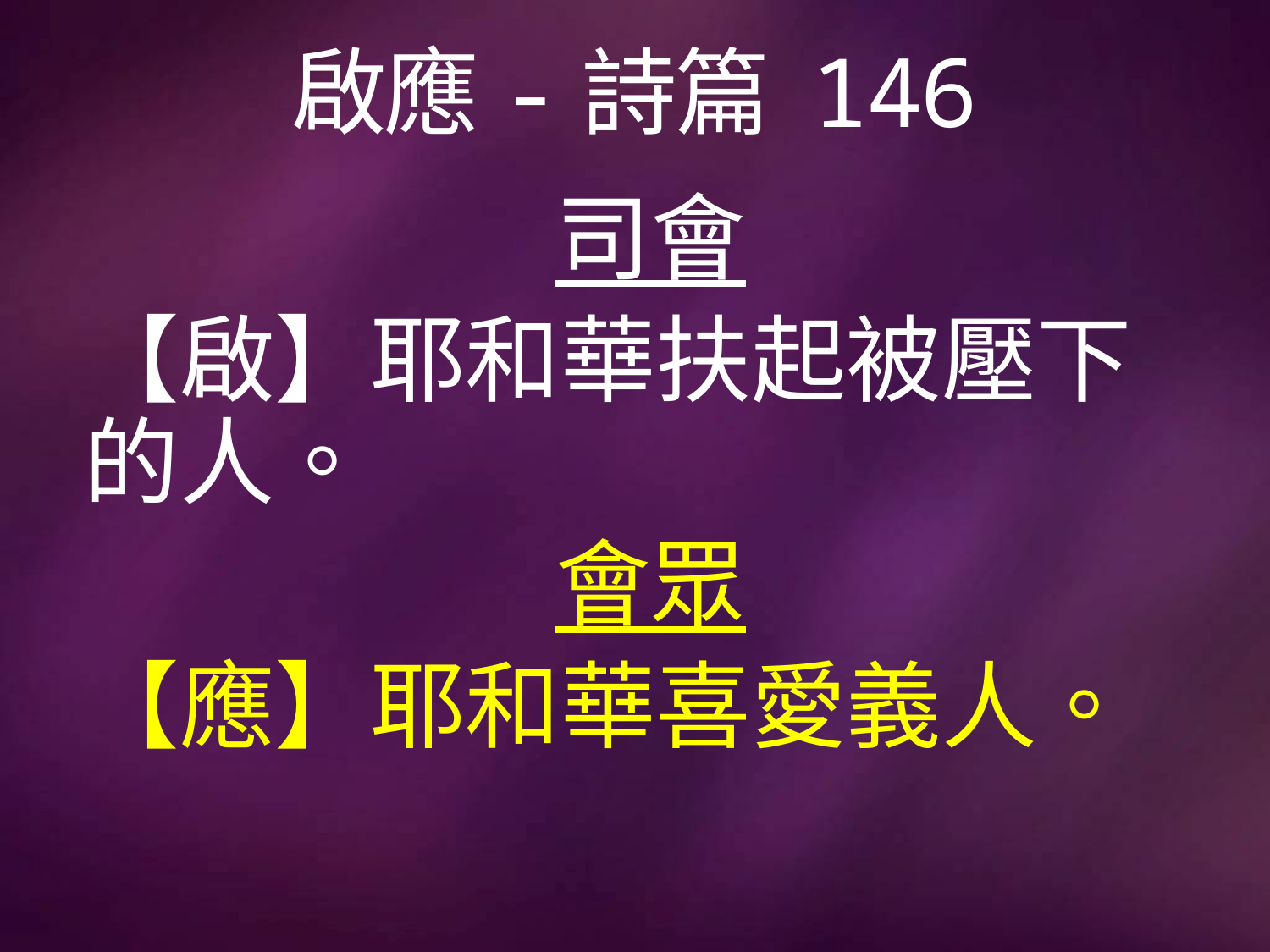

# 啟應-詩篇 146
司會
【啟】耶和華扶起被壓下的人。
會眾
【應】耶和華喜愛義人。